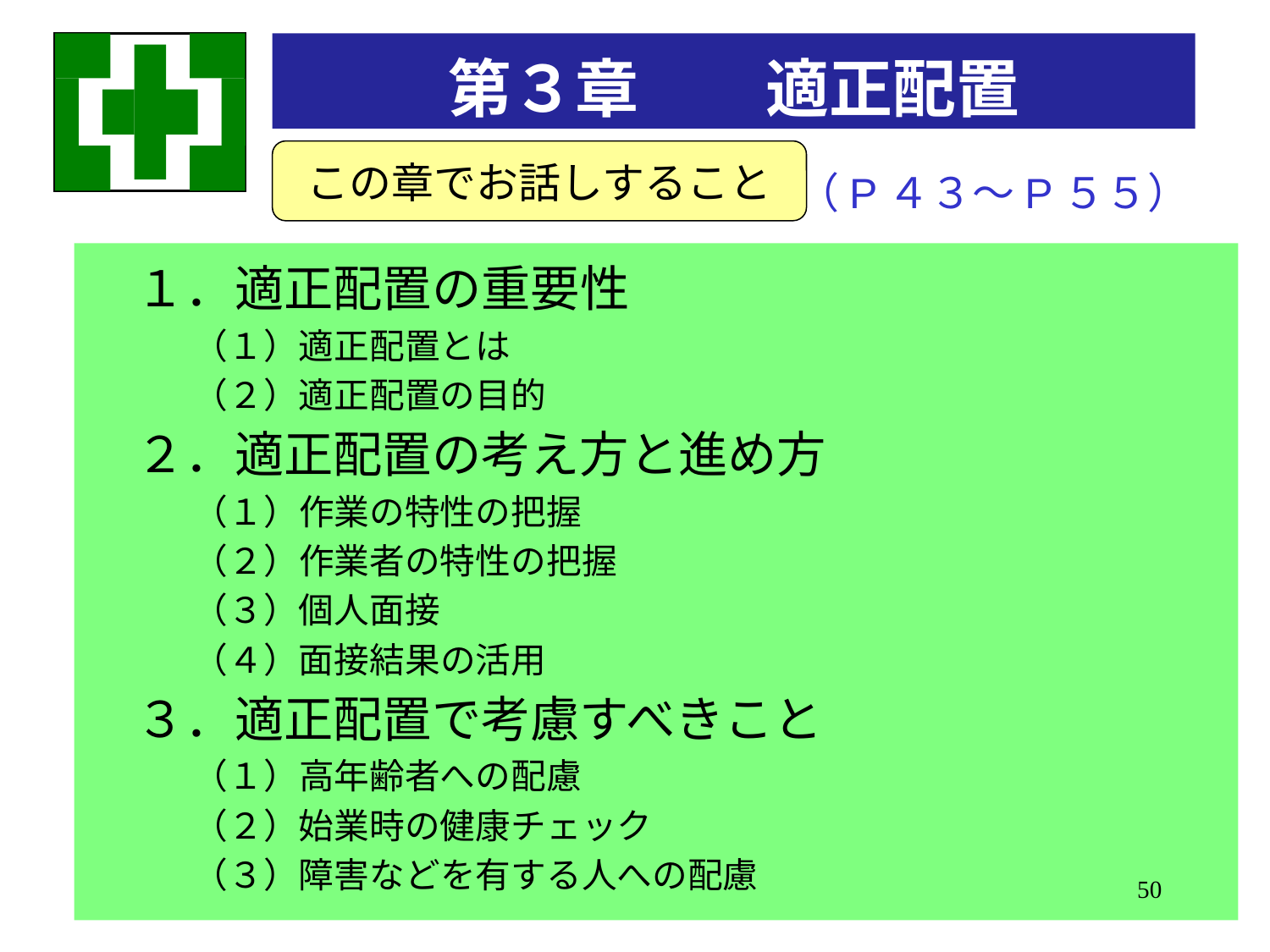

第３章　　適正配置
この章でお話しすること
（P４３～P５５）
　１．適正配置の重要性
　　　（１）適正配置とは
　　　（２）適正配置の目的
　２．適正配置の考え方と進め方
　　　（１）作業の特性の把握
　　　（２）作業者の特性の把握
　　　（３）個人面接
　　　（４）面接結果の活用
　３．適正配置で考慮すべきこと
　　　（１）高年齢者への配慮
　　　（２）始業時の健康チェック
　　　（３）障害などを有する人への配慮
50